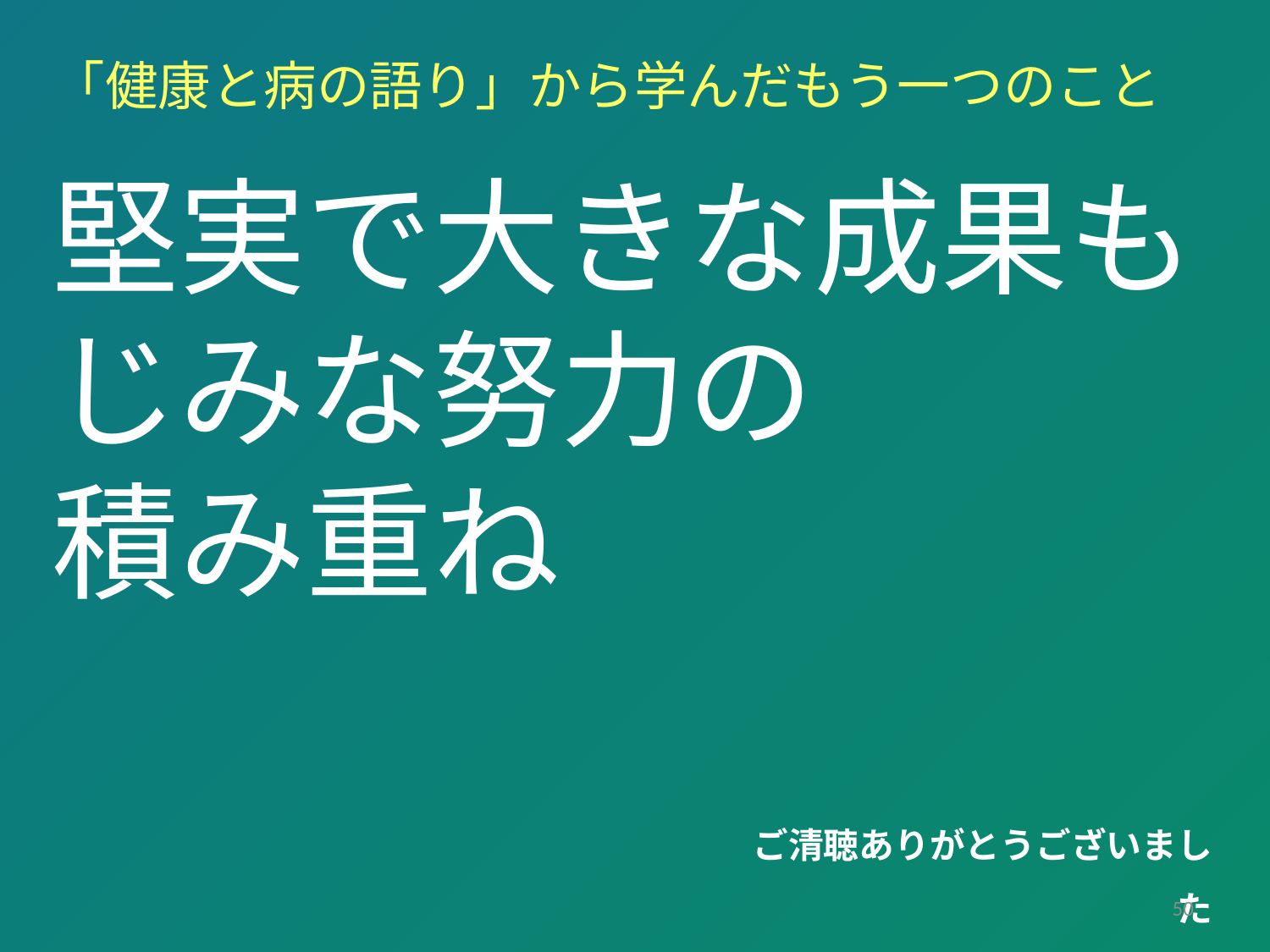

「健康と病の語り」から学んだもう一つのこと

堅実で大きな成果も
じみな努力の
積み重ね
ご清聴ありがとうございました
50